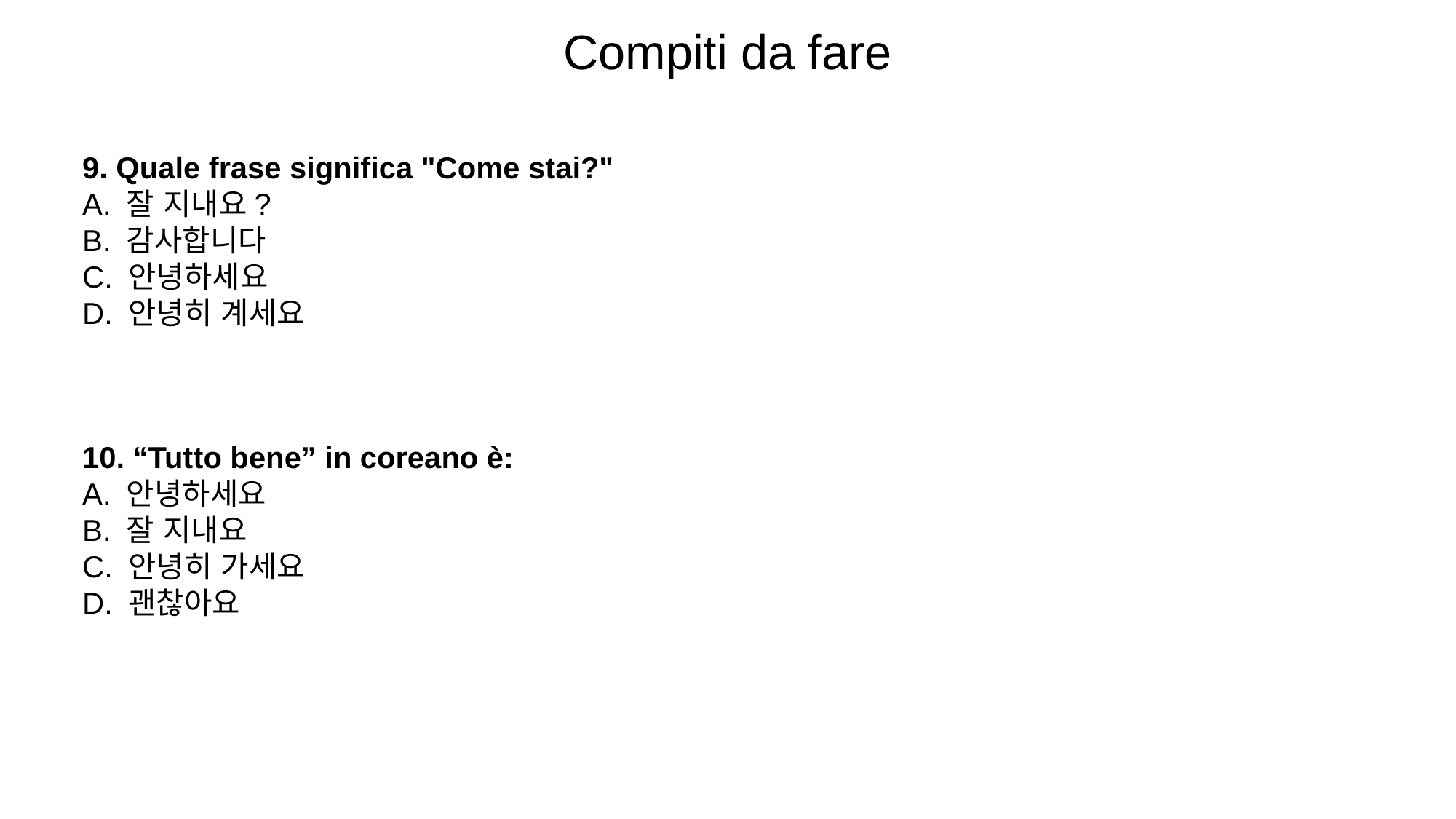

# Compiti da fare
9. Quale frase significa "Come stai?"
A. 잘 지내요?
B. 감사합니다
C. 안녕하세요
D. 안녕히 계세요
10. “Tutto bene” in coreano è:
A. 안녕하세요
B. 잘 지내요
C. 안녕히 가세요
D. 괜찮아요